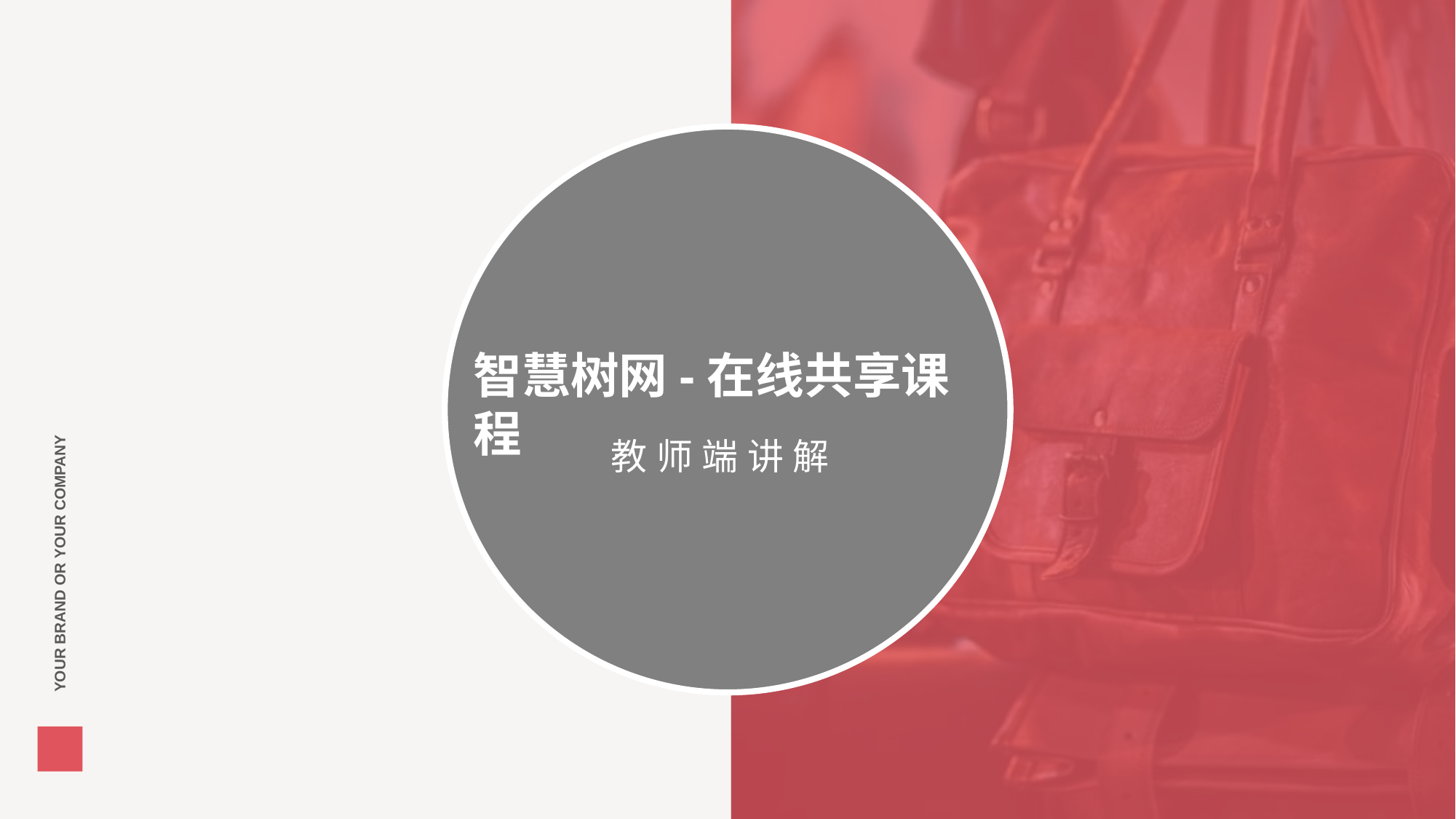

智慧树网-在线共享课程
教师端讲解
YOUR BRAND OR YOUR COMPANY